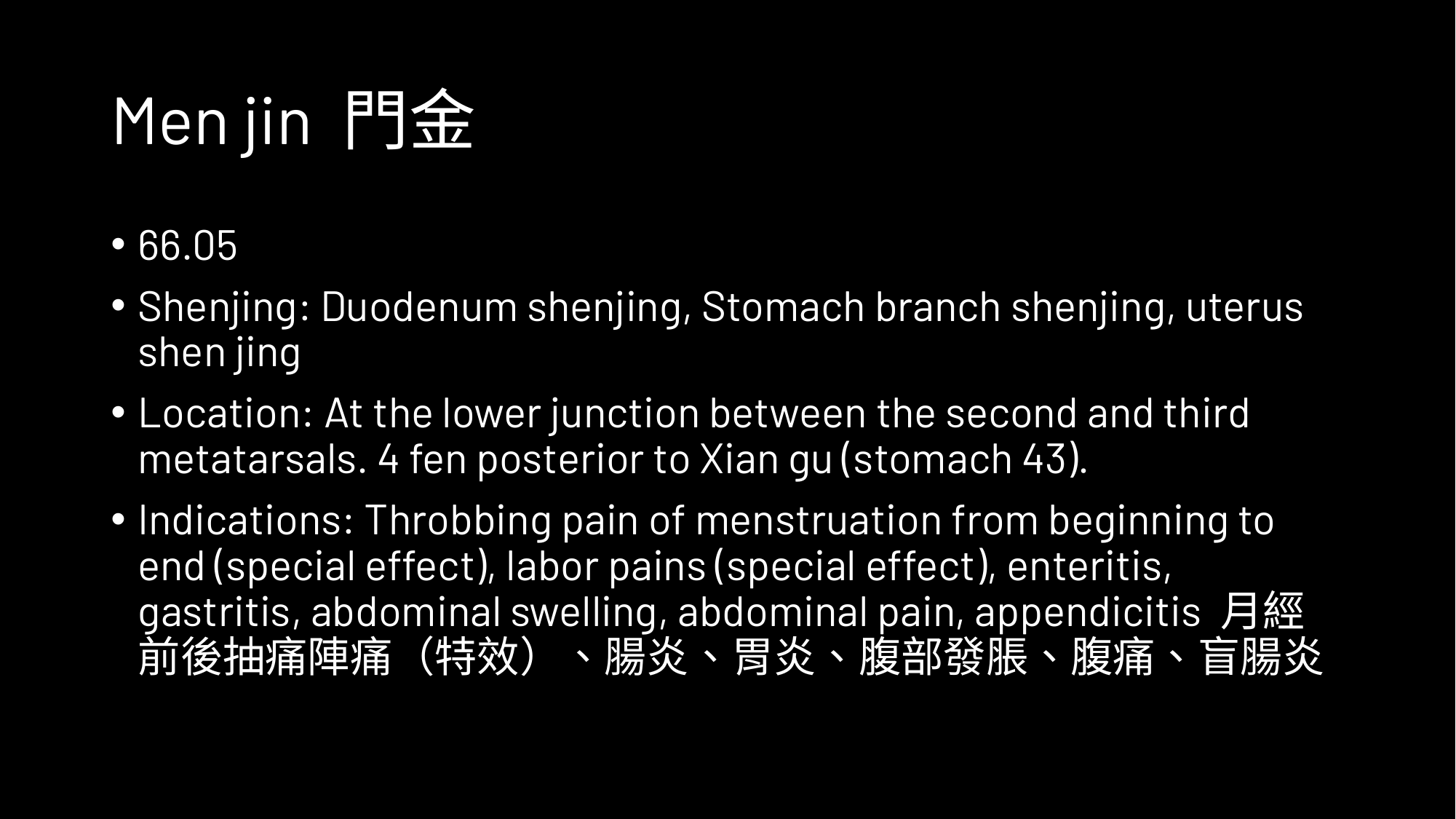

# Men jin 門金
66.05
Shenjing: Duodenum shenjing, Stomach branch shenjing, uterus shen jing
Location: At the lower junction between the second and third metatarsals. 4 fen posterior to Xian gu (stomach 43).
Indications: Throbbing pain of menstruation from beginning to end (special effect), labor pains (special effect), enteritis, gastritis, abdominal swelling, abdominal pain, appendicitis 月經前後抽痛陣痛（特效）、腸炎、胃炎、腹部發脹、腹痛、盲腸炎